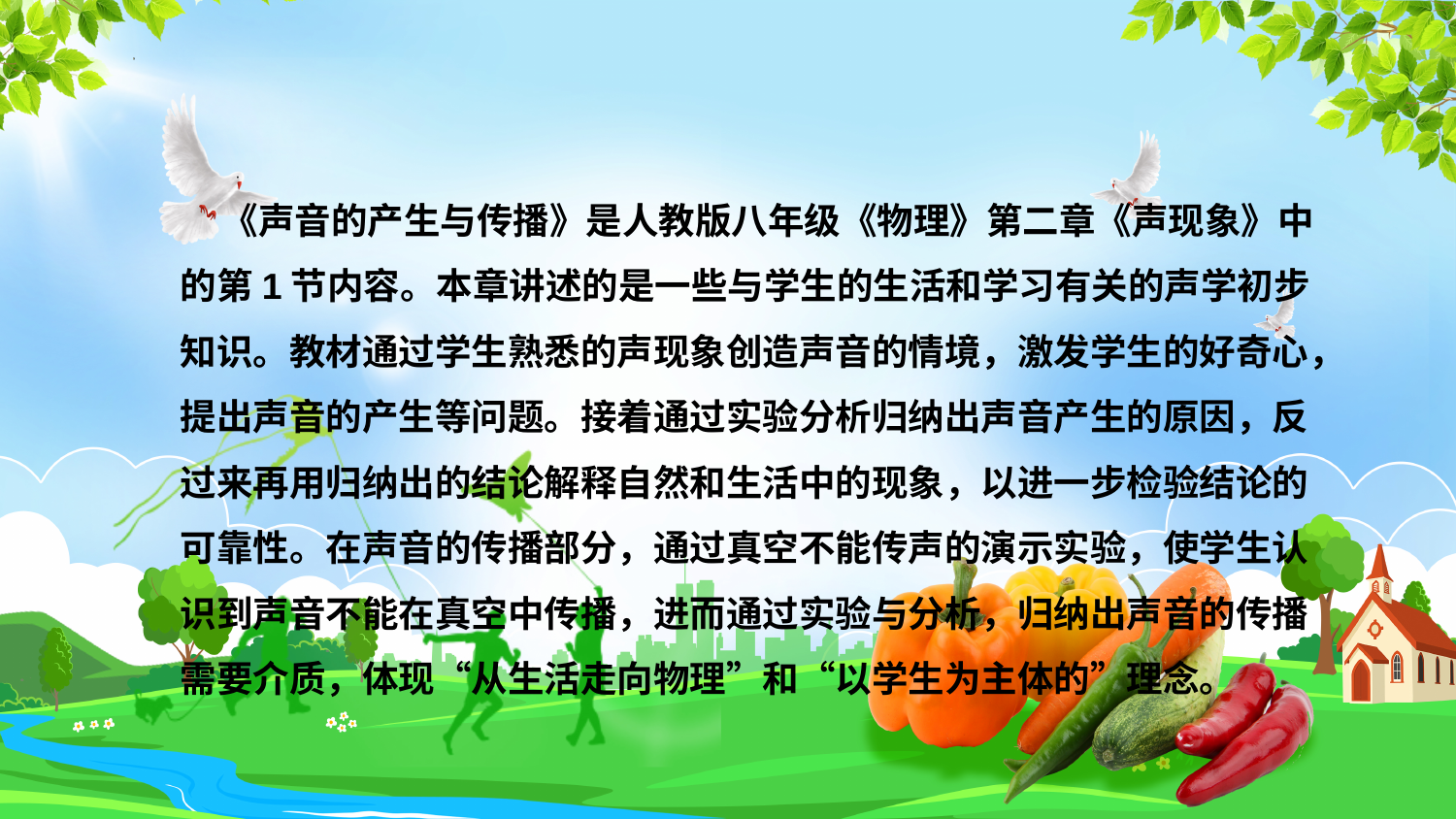

《声音的产生与传播》是人教版八年级《物理》第二章《声现象》中的第1节内容。本章讲述的是一些与学生的生活和学习有关的声学初步知识。教材通过学生熟悉的声现象创造声音的情境，激发学生的好奇心，提出声音的产生等问题。接着通过实验分析归纳出声音产生的原因，反过来再用归纳出的结论解释自然和生活中的现象，以进一步检验结论的可靠性。在声音的传播部分，通过真空不能传声的演示实验，使学生认识到声音不能在真空中传播，进而通过实验与分析，归纳出声音的传播需要介质，体现“从生活走向物理”和“以学生为主体的”理念。